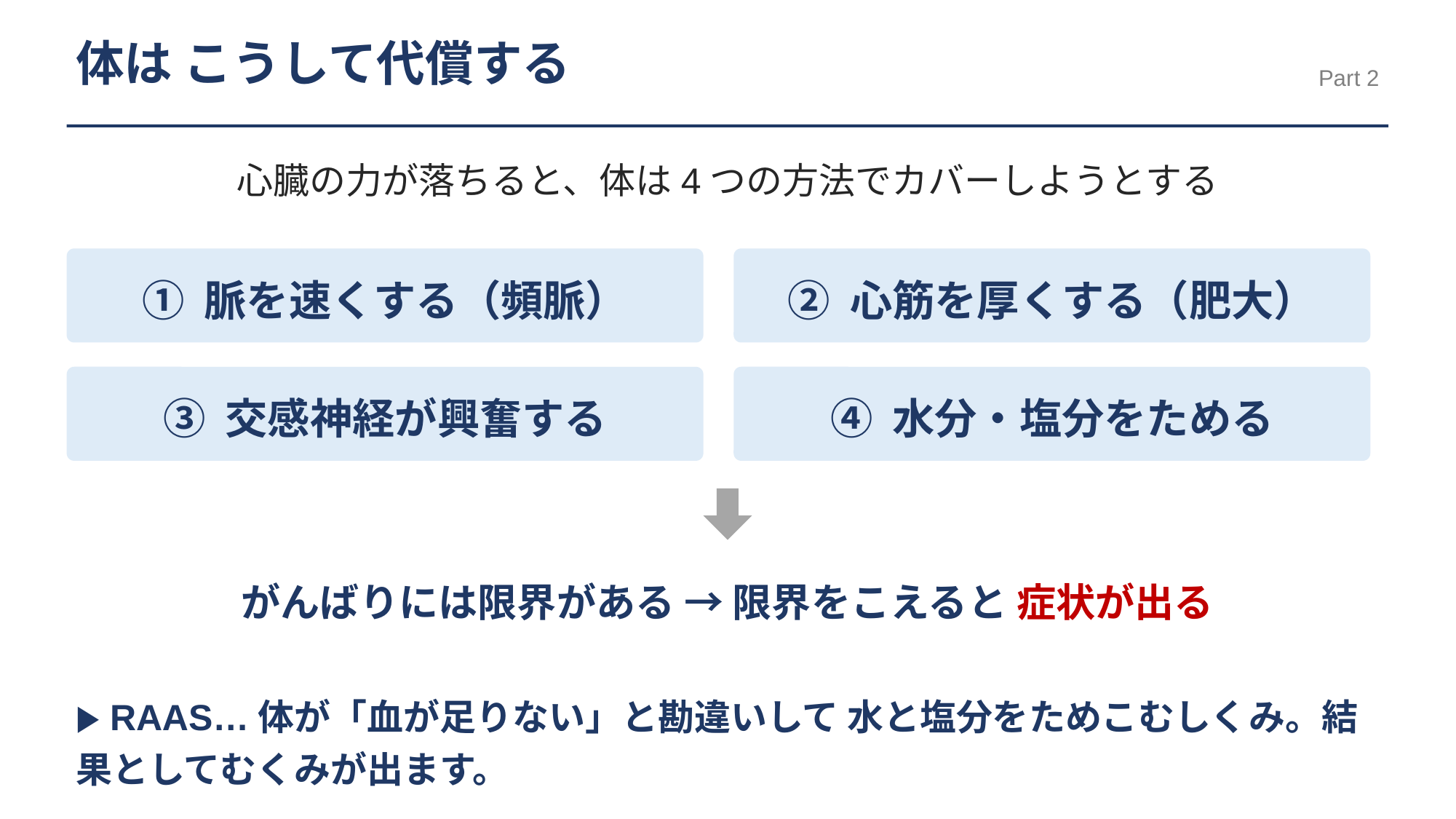

体は こうして代償する
Part 2

心臓の力が落ちると、体は4つの方法でカバーしようとする
① 脈を速くする（頻脈）
② 心筋を厚くする（肥大）
③ 交感神経が興奮する
④ 水分・塩分をためる

がんばりには限界がある → 限界をこえると 症状が出る
▶ RAAS…体が「血が足りない」と勘違いして 水と塩分をためこむしくみ。結果としてむくみが出ます。